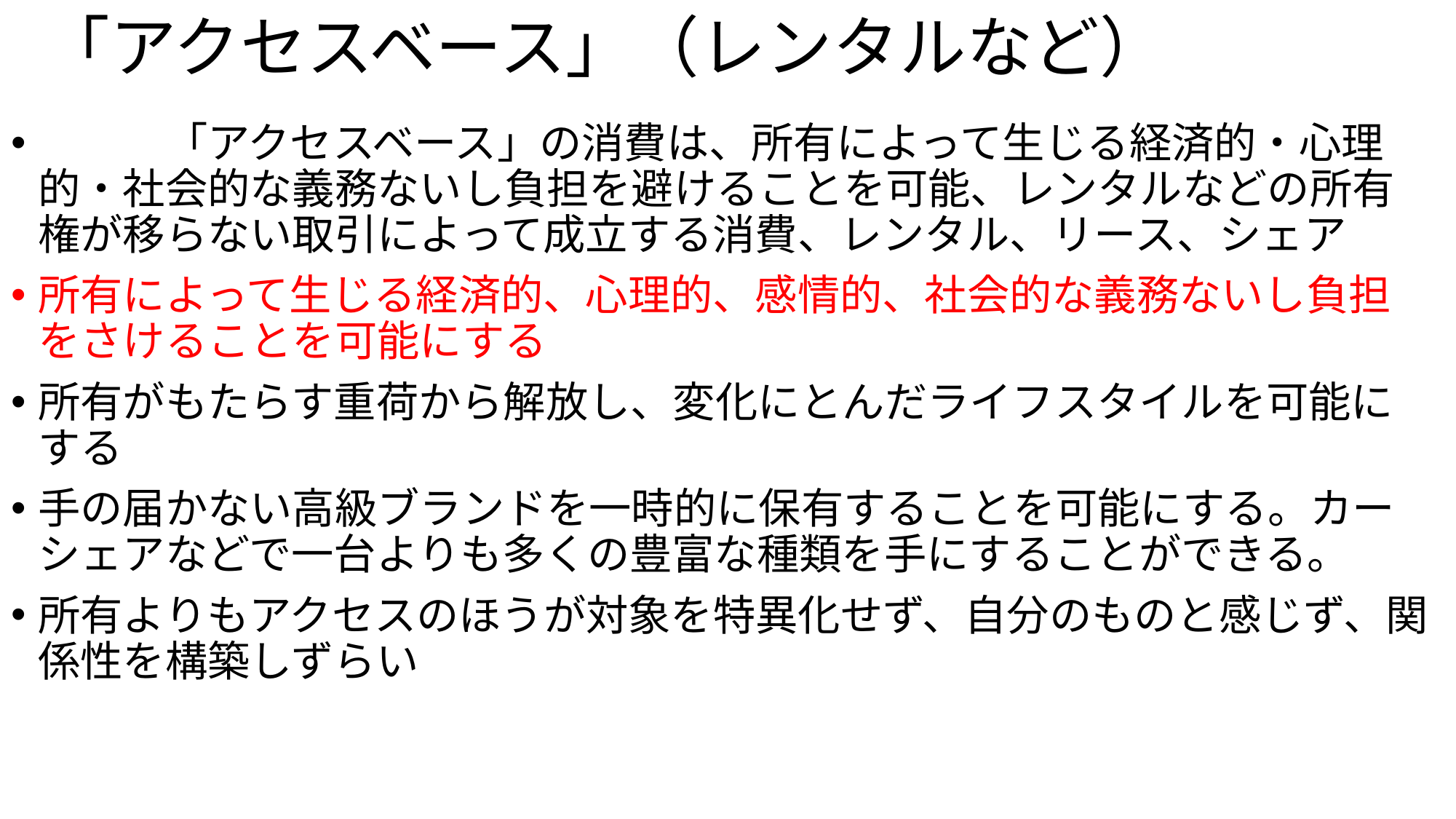

# 「アクセスベース」（レンタルなど）

　　　「アクセスベース」の消費は、所有によって生じる経済的・心理的・社会的な義務ないし負担を避けることを可能、レンタルなどの所有権が移らない取引によって成立する消費、レンタル、リース、シェア
所有によって生じる経済的、心理的、感情的、社会的な義務ないし負担をさけることを可能にする
所有がもたらす重荷から解放し、変化にとんだライフスタイルを可能にする
手の届かない高級ブランドを一時的に保有することを可能にする。カーシェアなどで一台よりも多くの豊富な種類を手にすることができる。
所有よりもアクセスのほうが対象を特異化せず、自分のものと感じず、関係性を構築しずらい